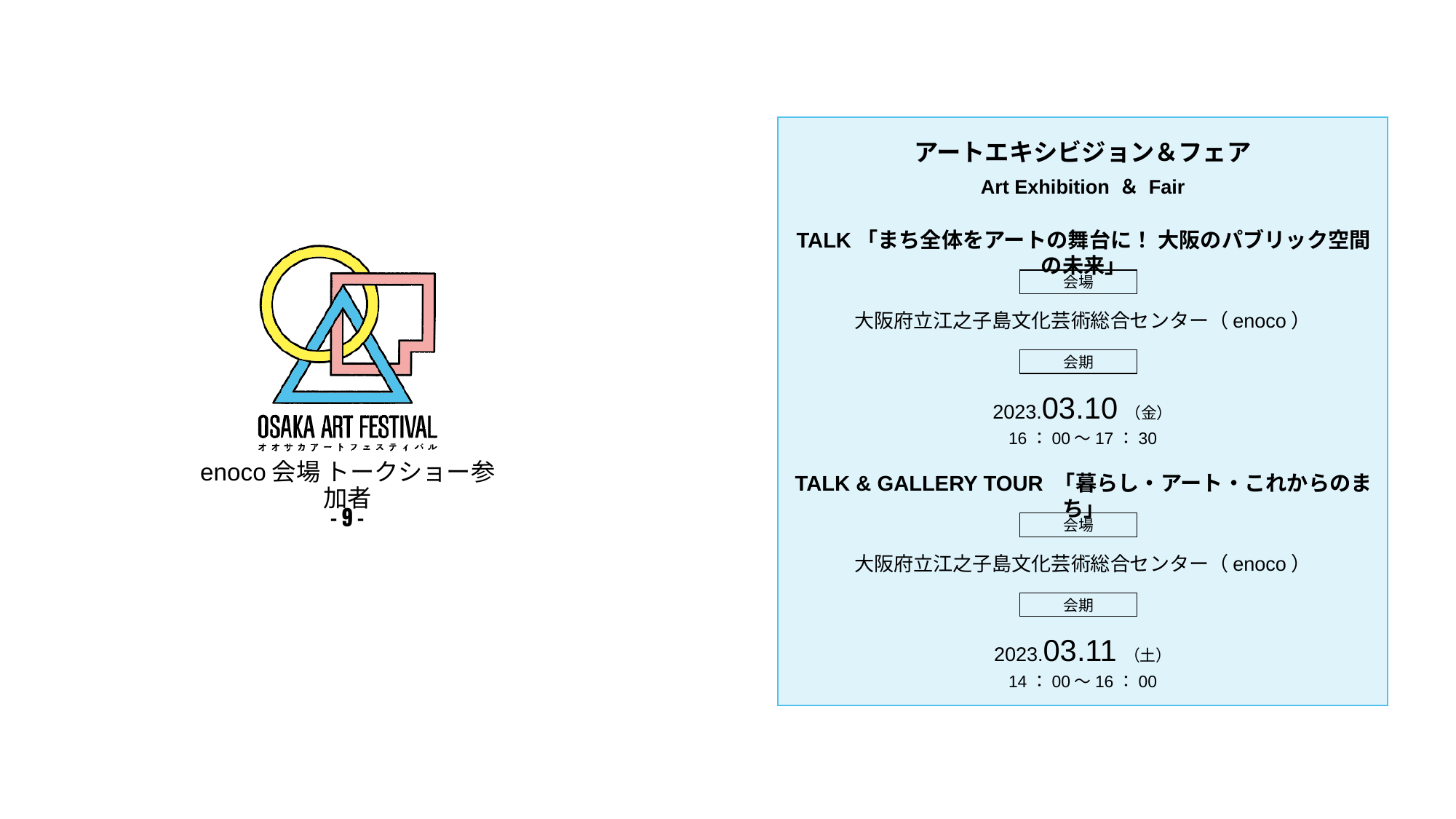

アートエキシビジョン＆フェア
Art Exhibition ＆ Fair
TALK「まち全体をアートの舞台に！ 大阪のパブリック空間の未来」
会場

大阪府立江之子島文化芸術総合センター（enoco）
会期

2023.03.10（金）
16：00～17：30
TALK & GALLERY TOUR 「暮らし・アート・これからのまち」
# enoco会場 トークショー参加者
会場

大阪府立江之子島文化芸術総合センター（enoco）
会期

2023.03.11（土）
14：00～16：00